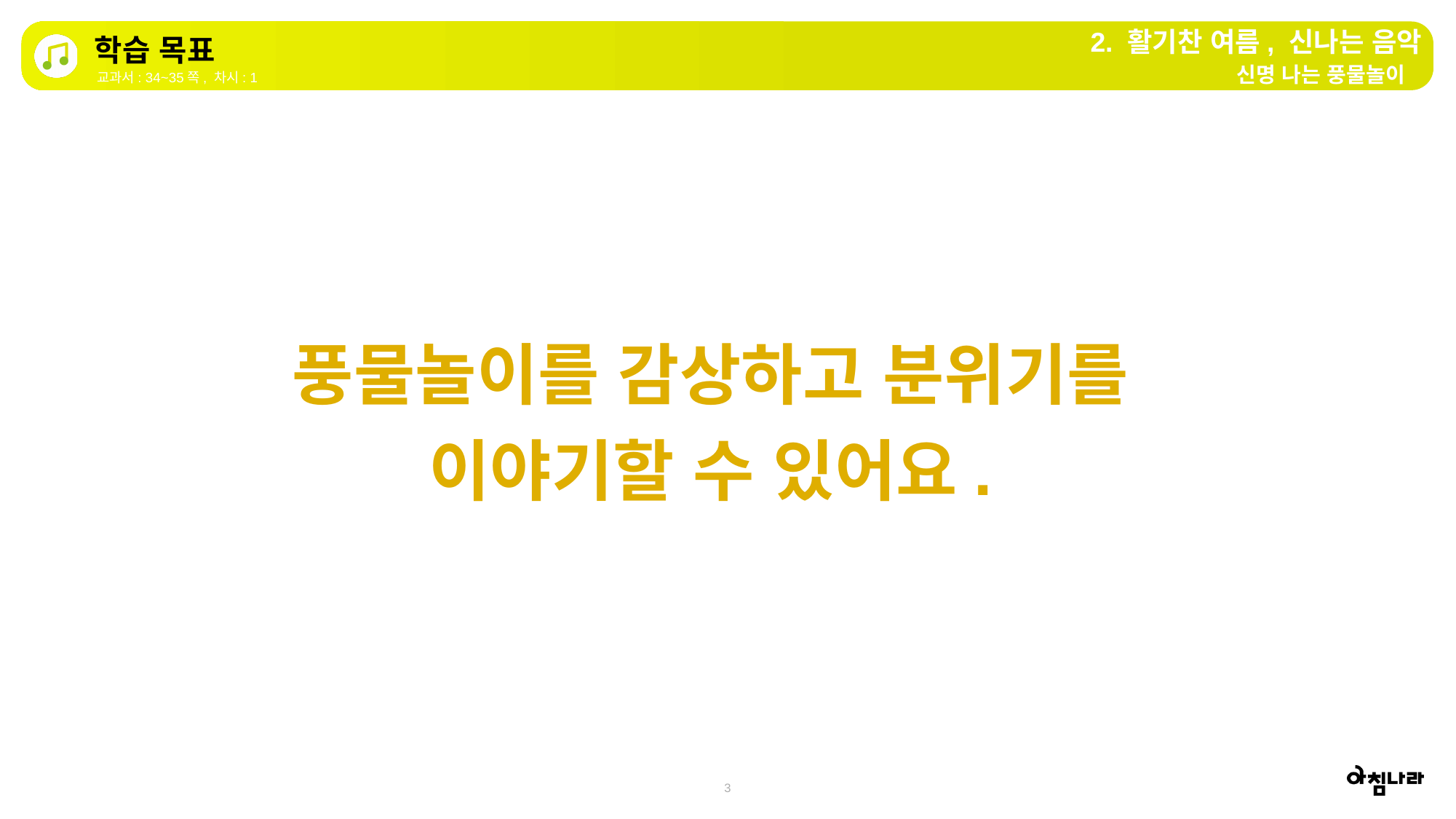

2. 활기찬 여름, 신나는 음악
학습 목표
신명 나는 풍물놀이
교과서: 34~35쪽, 차시: 1
풍물놀이를 감상하고 분위기를 이야기할 수 있어요.
3